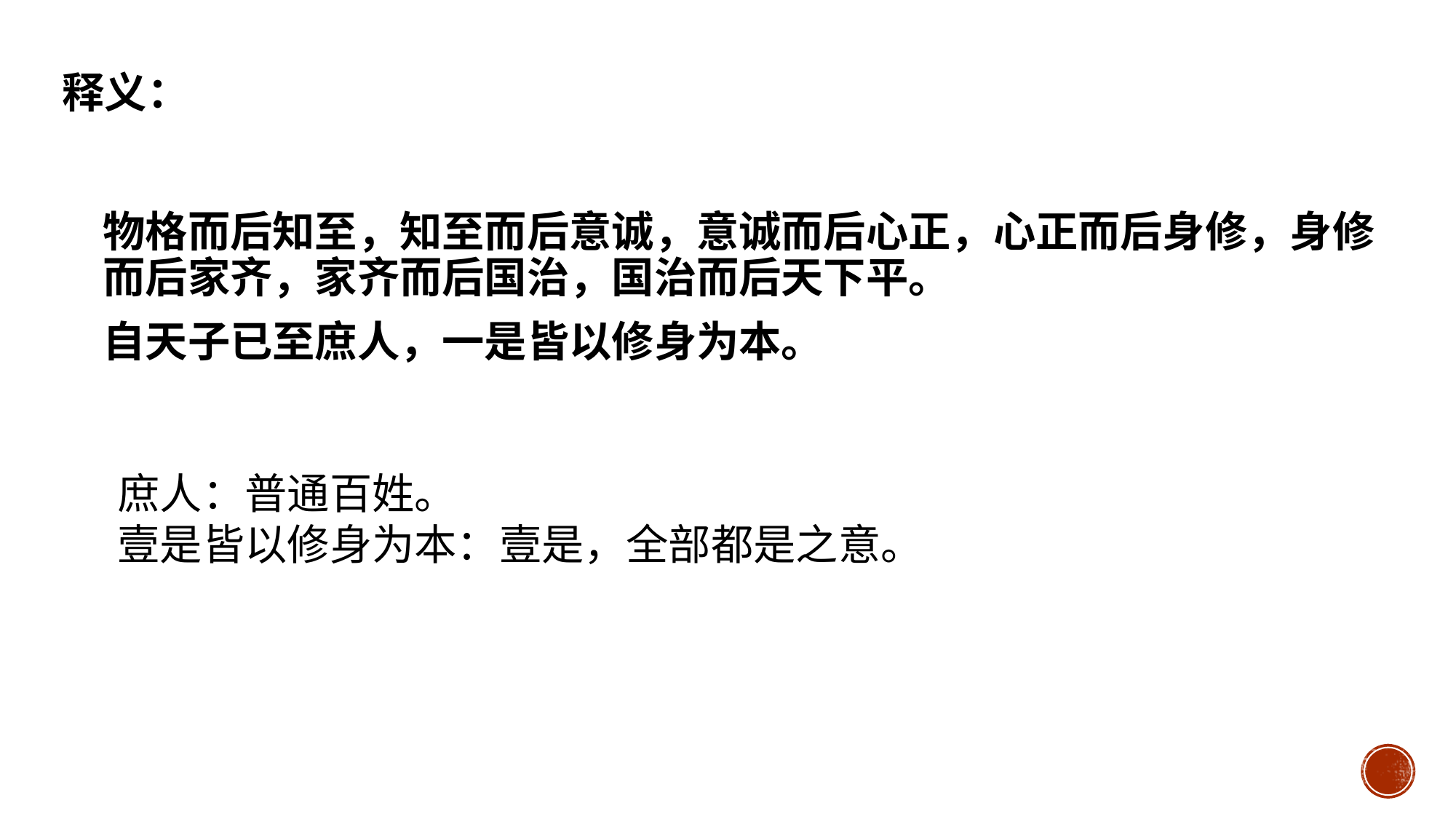

释义：
物格而后知至，知至而后意诚，意诚而后心正，心正而后身修，身修而后家齐，家齐而后国治，国治而后天下平。
自天子已至庶人，一是皆以修身为本。

庶人：普通百姓。
壹是皆以修身为本：壹是，全部都是之意。